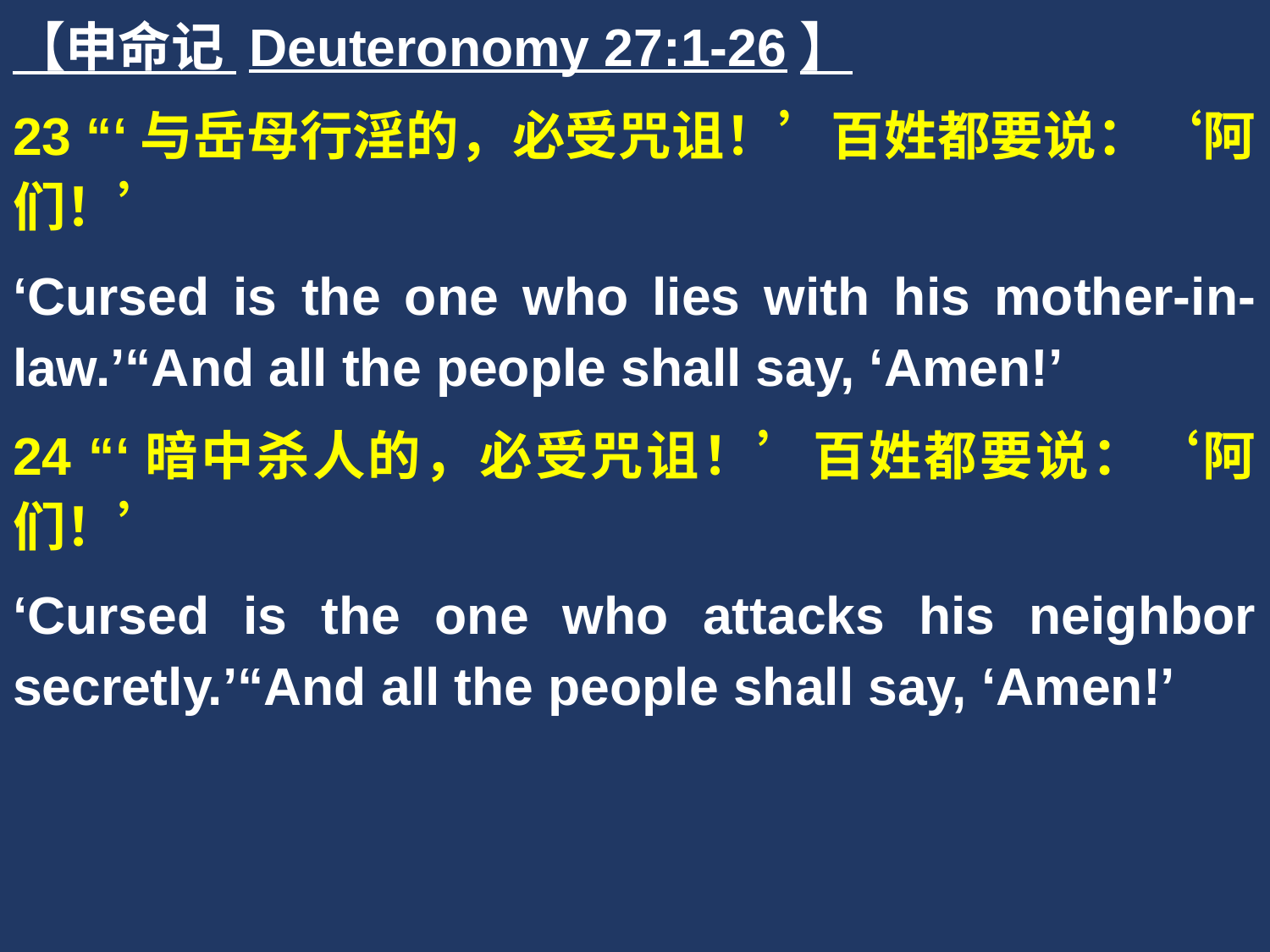

【申命记 Deuteronomy 27:1-26】
23 “‘与岳母行淫的，必受咒诅！’百姓都要说：‘阿们！’
‘Cursed is the one who lies with his mother-in-law.’“And all the people shall say, ‘Amen!’
24 “‘暗中杀人的，必受咒诅！’百姓都要说：‘阿们！’
‘Cursed is the one who attacks his neighbor secretly.’“And all the people shall say, ‘Amen!’